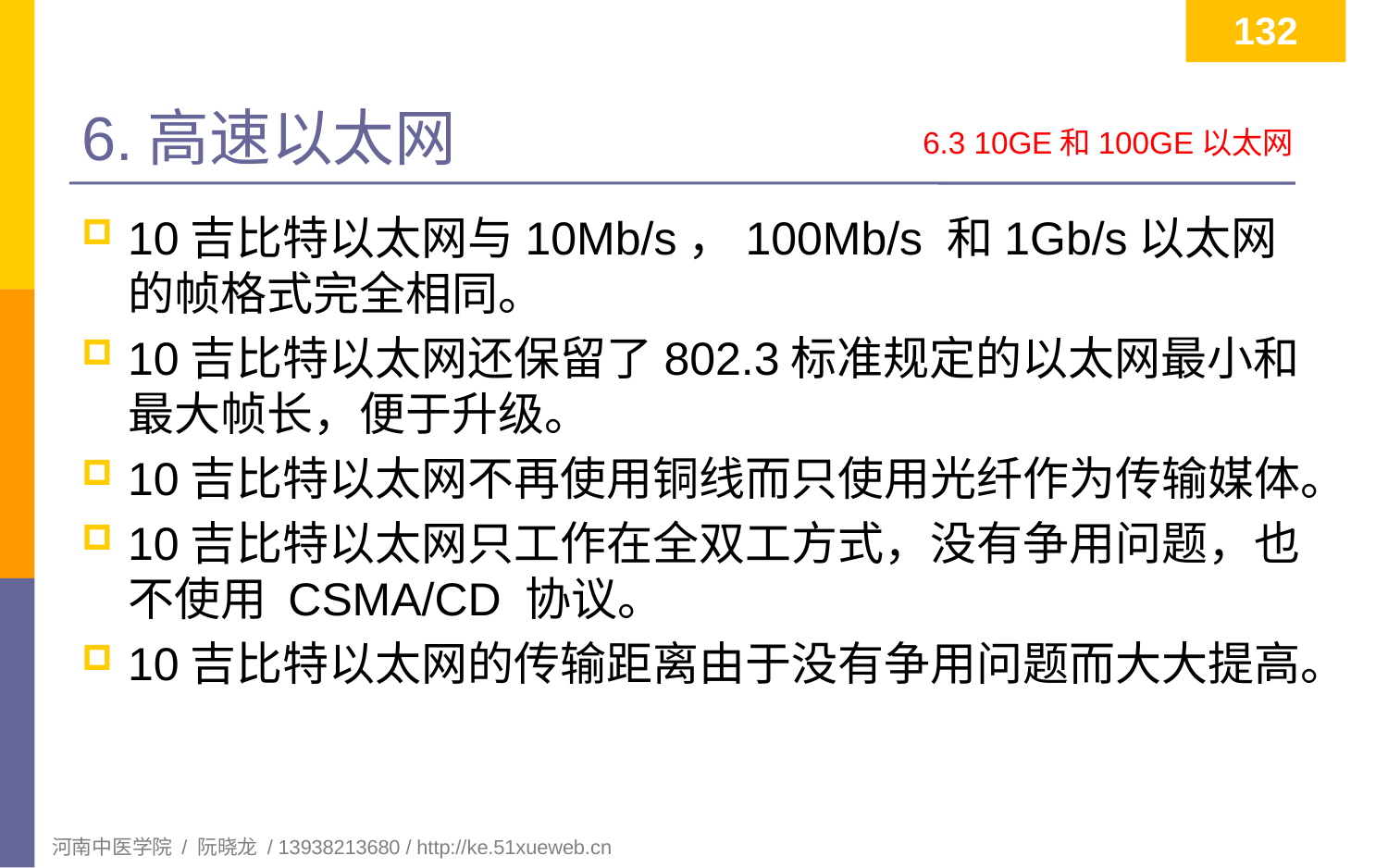

132
# 6.高速以太网
6.3 10GE和100GE以太网
10吉比特以太网与10Mb/s，100Mb/s 和1Gb/s以太网的帧格式完全相同。
10吉比特以太网还保留了802.3标准规定的以太网最小和最大帧长，便于升级。
10吉比特以太网不再使用铜线而只使用光纤作为传输媒体。
10吉比特以太网只工作在全双工方式，没有争用问题，也不使用 CSMA/CD 协议。
10吉比特以太网的传输距离由于没有争用问题而大大提高。